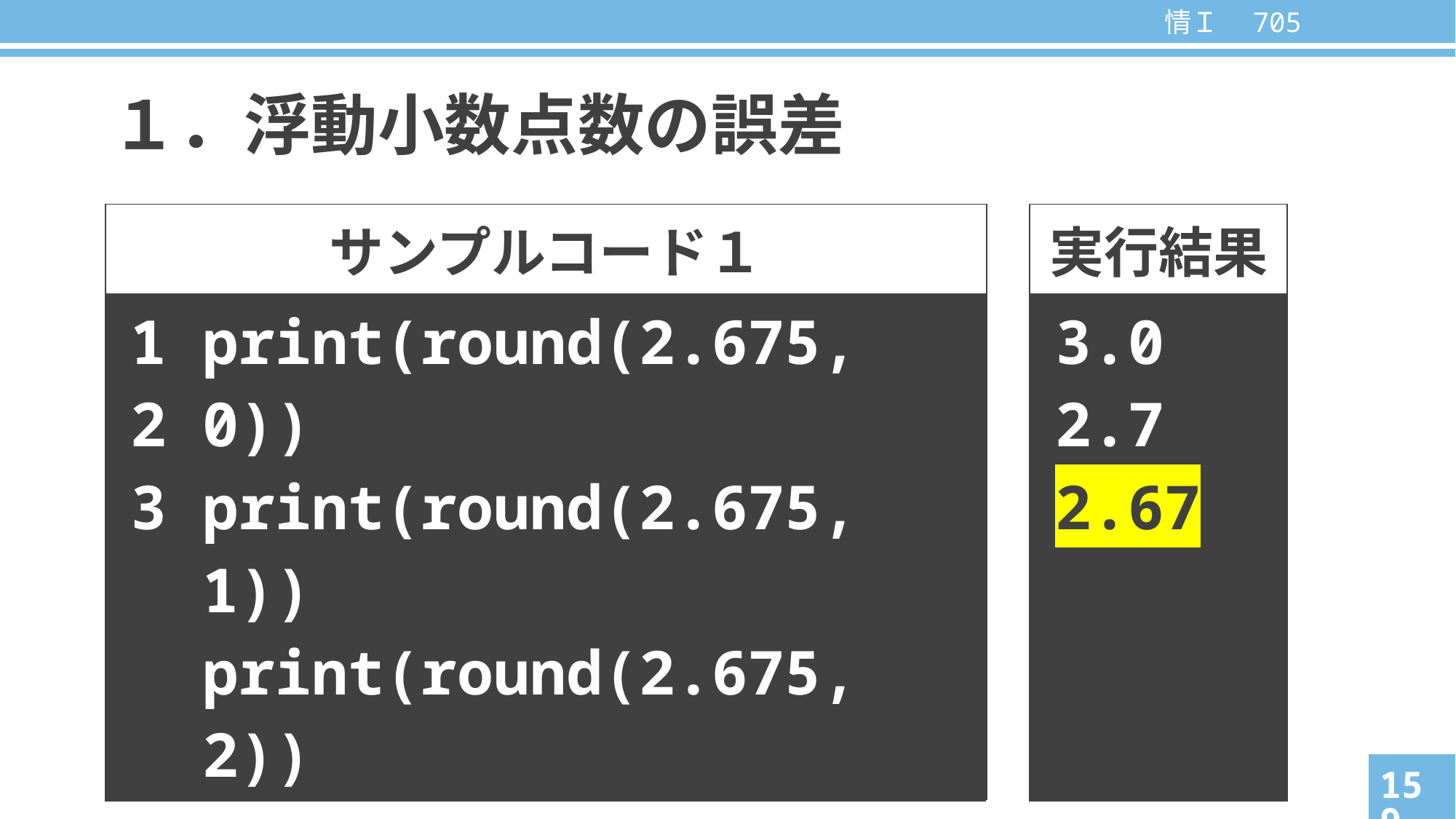

# １．浮動小数点数の誤差
| サンプルコード１ |  |  | 実行結果 |
| --- | --- | --- | --- |
| 1 2 3 | print(round(2.675, 0)) print(round(2.675, 1)) print(round(2.675, 2)) |  | 3.0 2.7 2.67 |
159